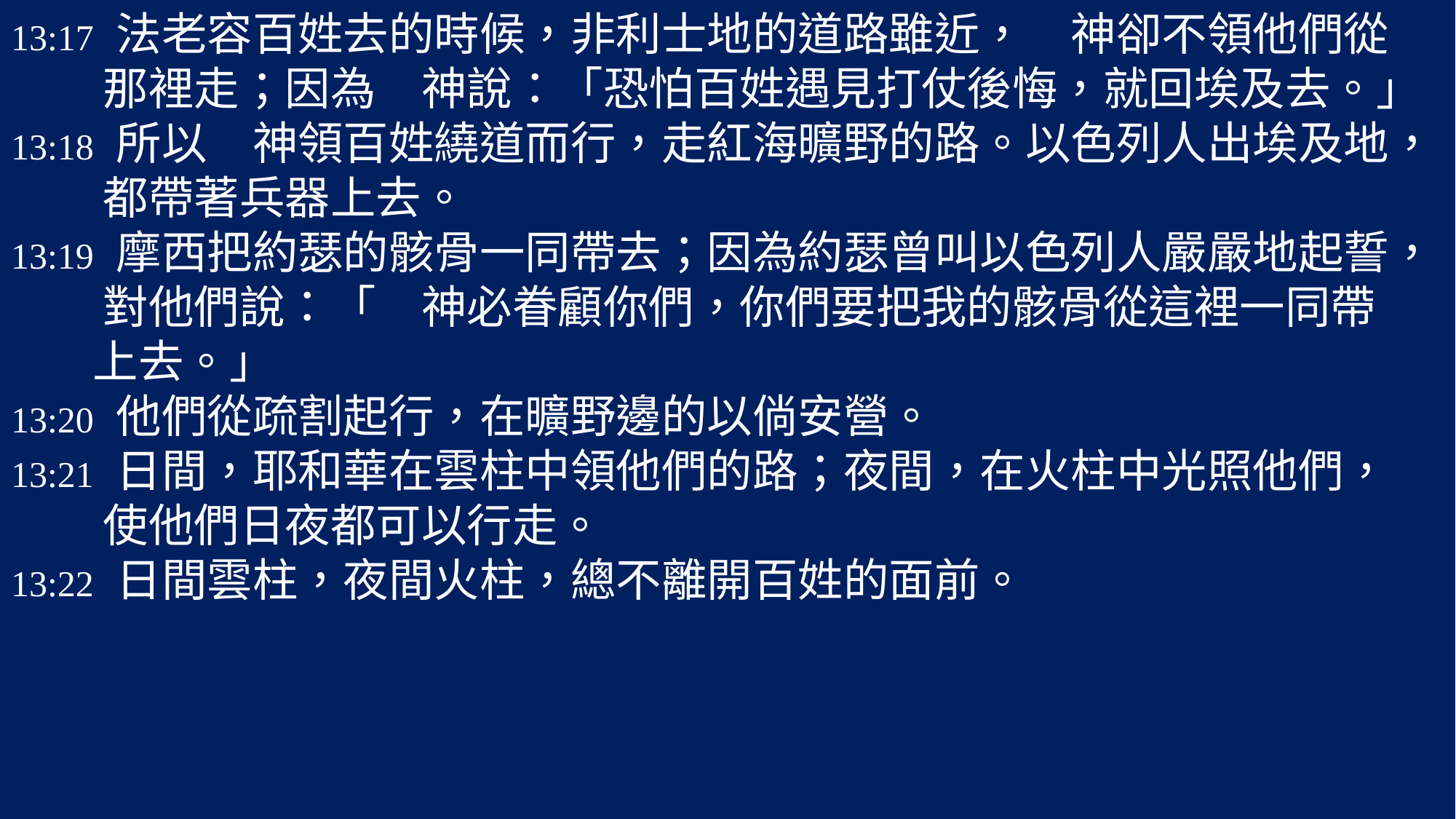

13:17 法老容百姓去的時候，非利士地的道路雖近，　神卻不領他們從
        那裡走；因為　神說：「恐怕百姓遇見打仗後悔，就回埃及去。」
13:18 所以　神領百姓繞道而行，走紅海曠野的路。以色列人出埃及地，
        都帶著兵器上去。
13:19 摩西把約瑟的骸骨一同帶去；因為約瑟曾叫以色列人嚴嚴地起誓，
        對他們說：「　神必眷顧你們，你們要把我的骸骨從這裡一同帶
       上去。」
13:20 他們從疏割起行，在曠野邊的以倘安營。
13:21 日間，耶和華在雲柱中領他們的路；夜間，在火柱中光照他們，
        使他們日夜都可以行走。
13:22 日間雲柱，夜間火柱，總不離開百姓的面前。